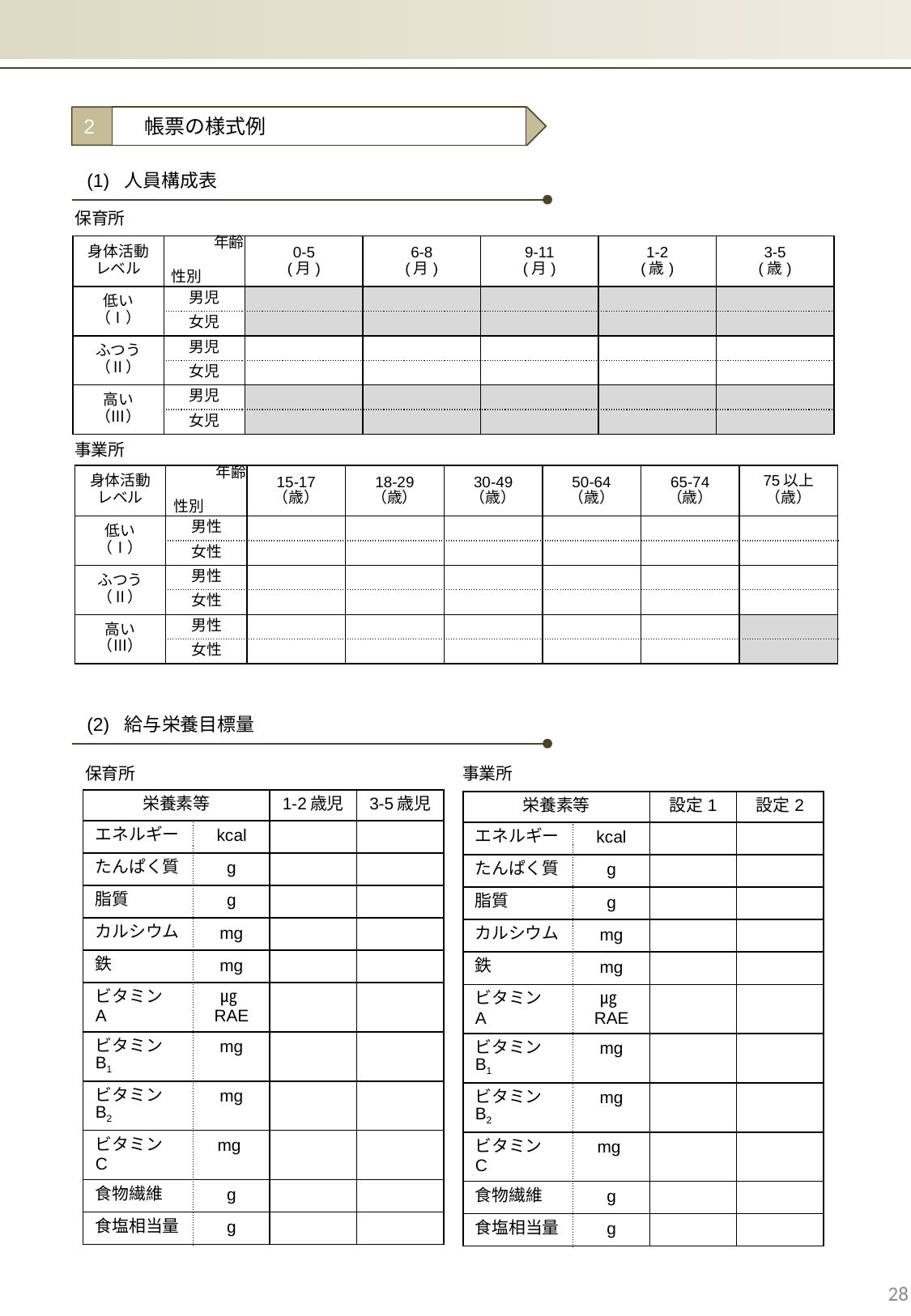

2
　帳票の様式例
(1)  人員構成表

保育所
| 身体活動 レベル | 年齢　 性別 | 0-5 (月) | 6-8 (月) | 9-11 (月) | 1-2 (歳) | 3-5 (歳) |
| --- | --- | --- | --- | --- | --- | --- |
| 低い （Ⅰ） | 男児 |  |  |  |  |  |
|  | 女児 |  |  |  |  |  |
| ふつう （Ⅱ） | 男児 |  |  |  |  |  |
|  | 女児 |  |  |  |  |  |
| 高い （Ⅲ） | 男児 |  |  |  |  |  |
|  | 女児 |  |  |  |  |  |
事業所
| 身体活動 レベル | 年齢　 性別 | 15-17 （歳） | 18-29 （歳） | 30-49 （歳） | 50-64 （歳） | 65-74 （歳） | 75以上 （歳） |
| --- | --- | --- | --- | --- | --- | --- | --- |
| 低い （Ⅰ） | 男性 |  |  |  |  |  |  |
|  | 女性 |  |  |  |  |  |  |
| ふつう （Ⅱ） | 男性 |  |  |  |  |  |  |
|  | 女性 |  |  |  |  |  |  |
| 高い （Ⅲ） | 男性 |  |  |  |  |  |  |
|  | 女性 |  |  |  |  |  |  |
(2)  給与栄養目標量

保育所
事業所
| 栄養素等 |  | 1-2歳児 | 3-5歳児 |
| --- | --- | --- | --- |
| エネルギー | kcal |  |  |
| たんぱく質 | g |  |  |
| 脂質 | g |  |  |
| カルシウム | mg |  |  |
| 鉄 | mg |  |  |
| ビタミン A | ㎍RAE |  |  |
| ビタミン B1 | mg |  |  |
| ビタミン B2 | mg |  |  |
| ビタミン C | mg |  |  |
| 食物繊維 | g |  |  |
| 食塩相当量 | g |  |  |
| 栄養素等 |  | 設定1 | 設定2 |
| --- | --- | --- | --- |
| エネルギー | kcal |  |  |
| たんぱく質 | g |  |  |
| 脂質 | g |  |  |
| カルシウム | mg |  |  |
| 鉄 | mg |  |  |
| ビタミン A | ㎍RAE |  |  |
| ビタミン B1 | mg |  |  |
| ビタミン B2 | mg |  |  |
| ビタミン C | mg |  |  |
| 食物繊維 | g |  |  |
| 食塩相当量 | g |  |  |
28